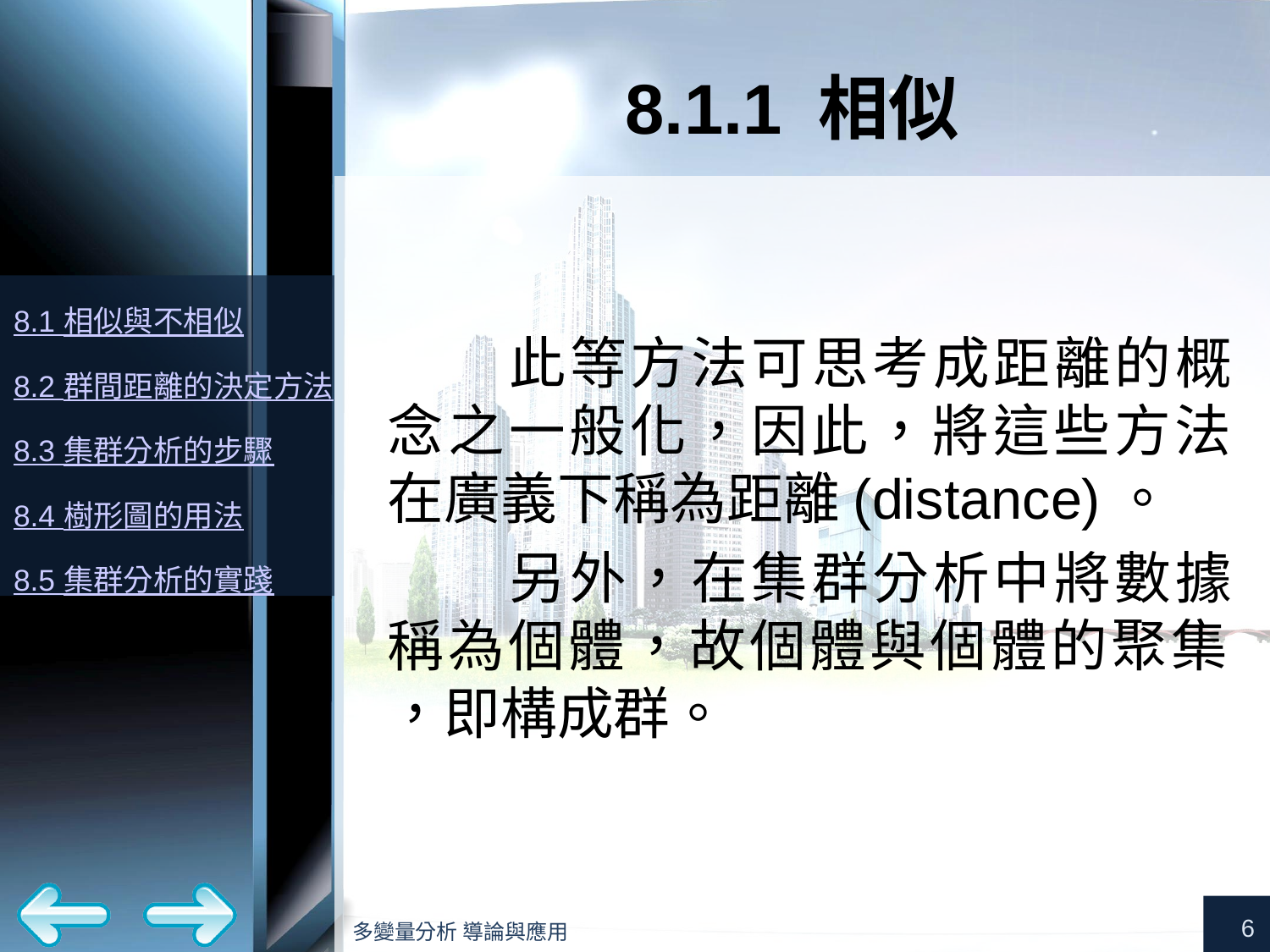

# 8.1.1 相似
此等方法可思考成距離的概念之一般化，因此，將這些方法在廣義下稱為距離(distance)。
另外，在集群分析中將數據稱為個體，故個體與個體的聚集
，即構成群。
6
多變量分析 導論與應用